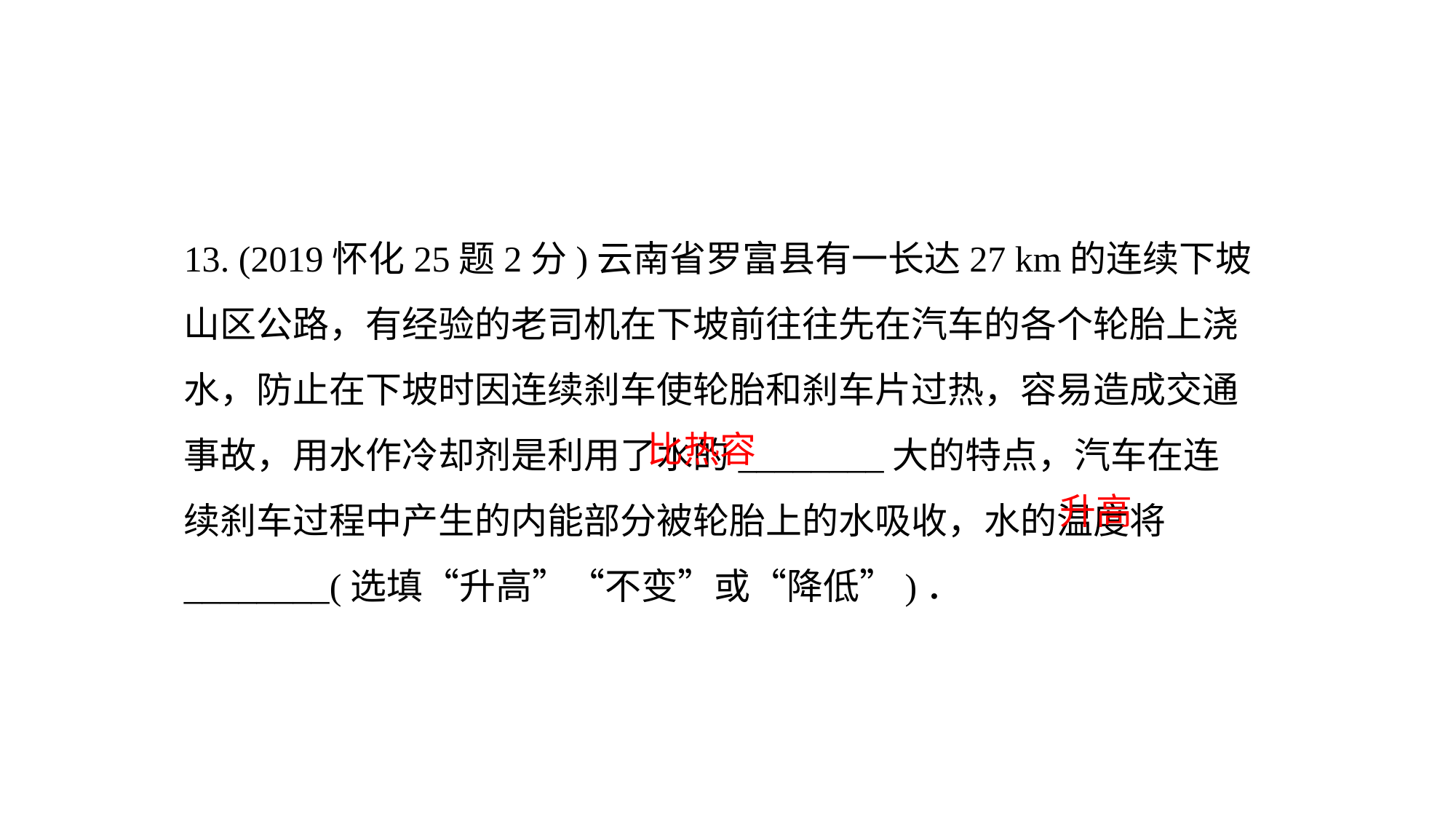

13. (2019怀化25题2分)云南省罗富县有一长达27 km的连续下坡山区公路，有经验的老司机在下坡前往往先在汽车的各个轮胎上浇水，防止在下坡时因连续刹车使轮胎和刹车片过热，容易造成交通事故，用水作冷却剂是利用了水的________大的特点，汽车在连续刹车过程中产生的内能部分被轮胎上的水吸收，水的温度将________(选填“升高”“不变”或“降低”)．
比热容
升高